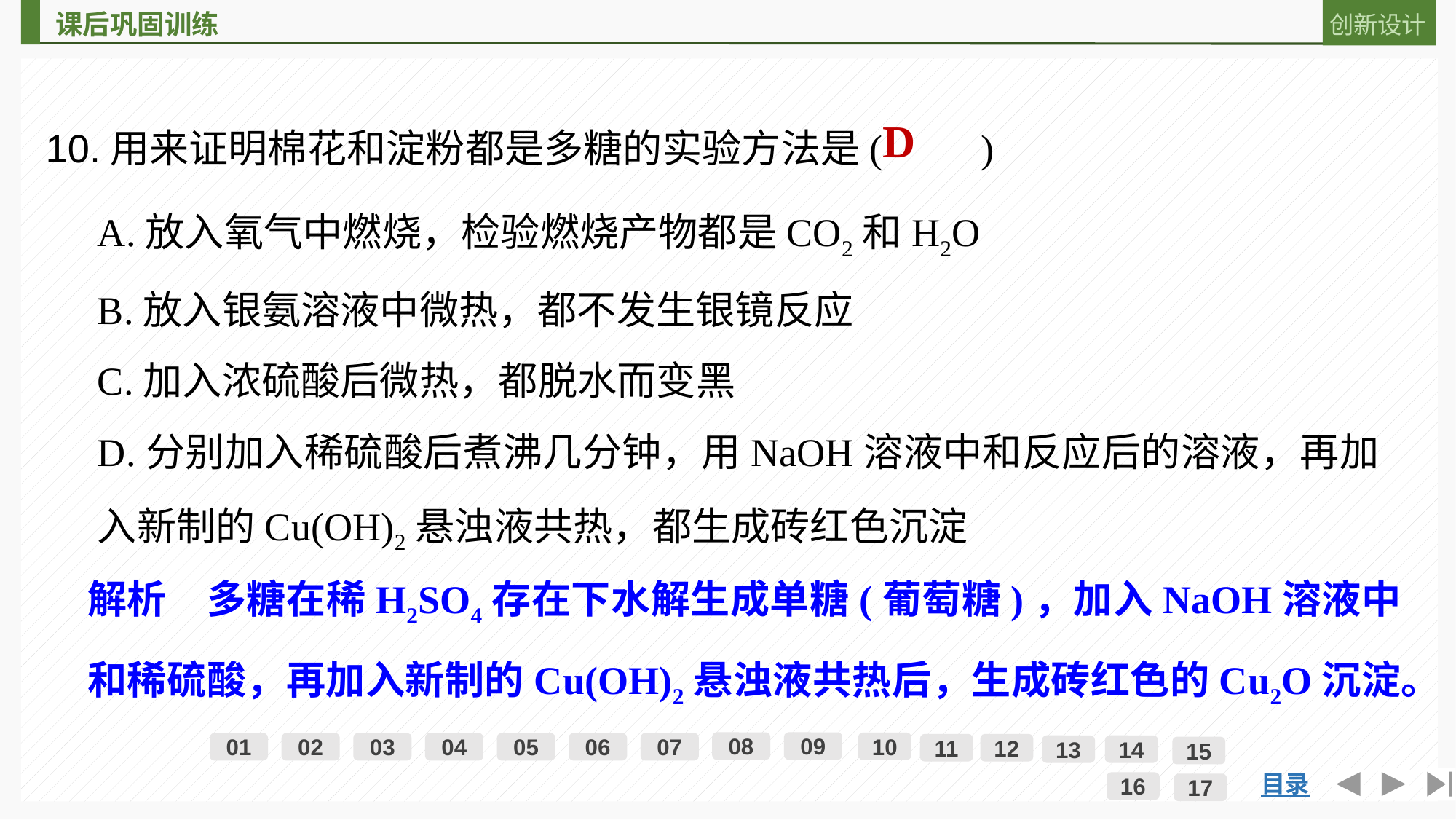

10.用来证明棉花和淀粉都是多糖的实验方法是(　　)
D
A.放入氧气中燃烧，检验燃烧产物都是CO2和H2O
B.放入银氨溶液中微热，都不发生银镜反应
C.加入浓硫酸后微热，都脱水而变黑
D.分别加入稀硫酸后煮沸几分钟，用NaOH溶液中和反应后的溶液，再加入新制的Cu(OH)2悬浊液共热，都生成砖红色沉淀
解析　多糖在稀H2SO4存在下水解生成单糖(葡萄糖)，加入NaOH溶液中和稀硫酸，再加入新制的Cu(OH)2悬浊液共热后，生成砖红色的Cu2O沉淀。